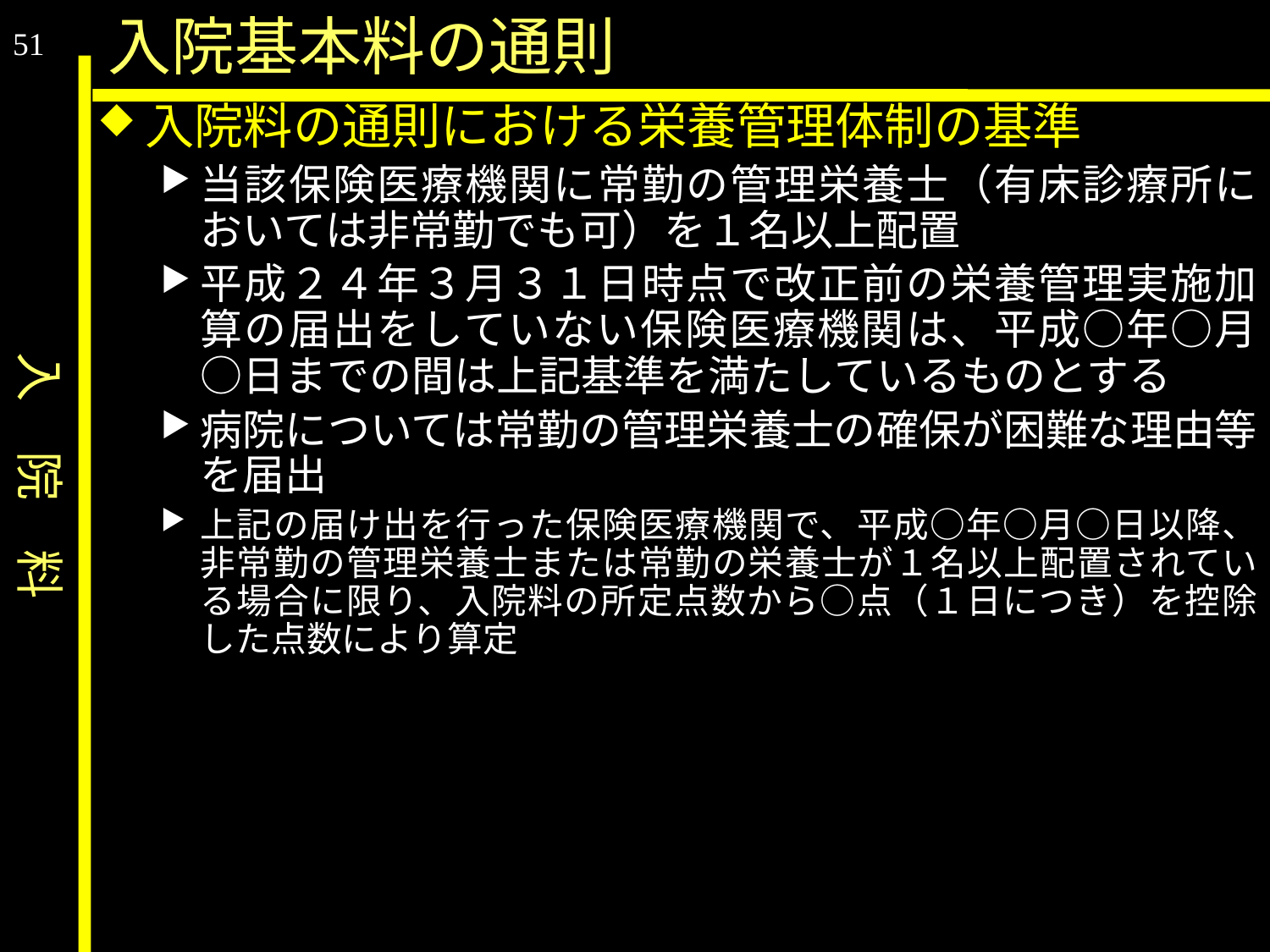

入　院　料
入院基本料の通則
51

入院料の通則における栄養管理体制の基準
当該保険医療機関に常勤の管理栄養士（有床診療所においては非常勤でも可）を１名以上配置
平成２４年３月３１日時点で改正前の栄養管理実施加算の届出をしていない保険医療機関は、平成○年○月○日までの間は上記基準を満たしているものとする
病院については常勤の管理栄養士の確保が困難な理由等を届出
上記の届け出を行った保険医療機関で、平成○年○月○日以降、非常勤の管理栄養士または常勤の栄養士が１名以上配置されている場合に限り、入院料の所定点数から○点（１日につき）を控除した点数により算定